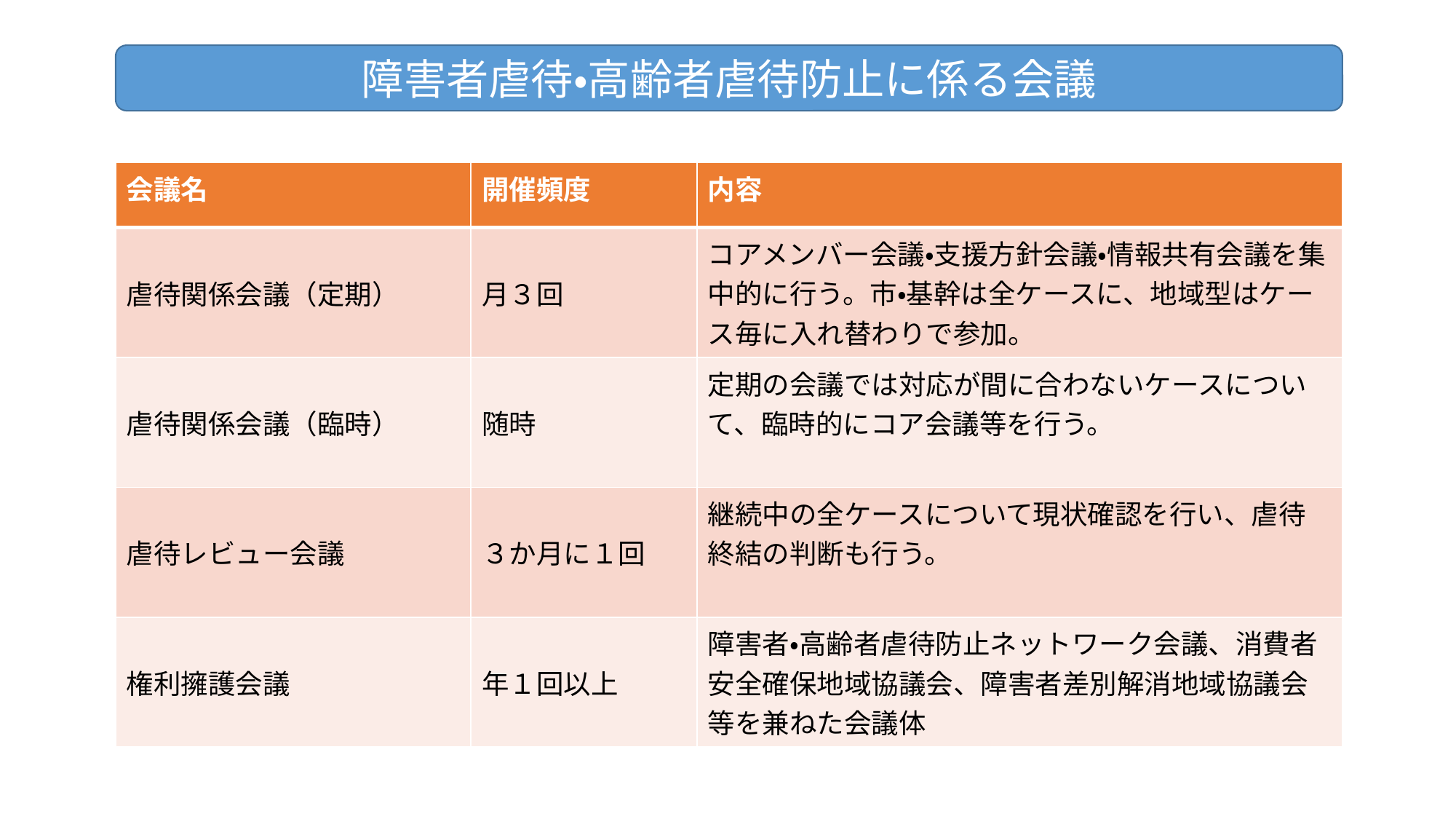

障害者虐待・高齢者虐待防止に係る会議
| 会議名 | 開催頻度 | 内容 |
| --- | --- | --- |
| 虐待関係会議（定期） | 月３回 | コアメンバー会議・支援方針会議・情報共有会議を集中的に行う。市・基幹は全ケースに、地域型はケース毎に入れ替わりで参加。 |
| 虐待関係会議（臨時） | 随時 | 定期の会議では対応が間に合わないケースについて、臨時的にコア会議等を行う。 |
| 虐待レビュー会議 | ３か月に１回 | 継続中の全ケースについて現状確認を行い、虐待終結の判断も行う。 |
| 権利擁護会議 | 年１回以上 | 障害者・高齢者虐待防止ネットワーク会議、消費者安全確保地域協議会、障害者差別解消地域協議会等を兼ねた会議体 |